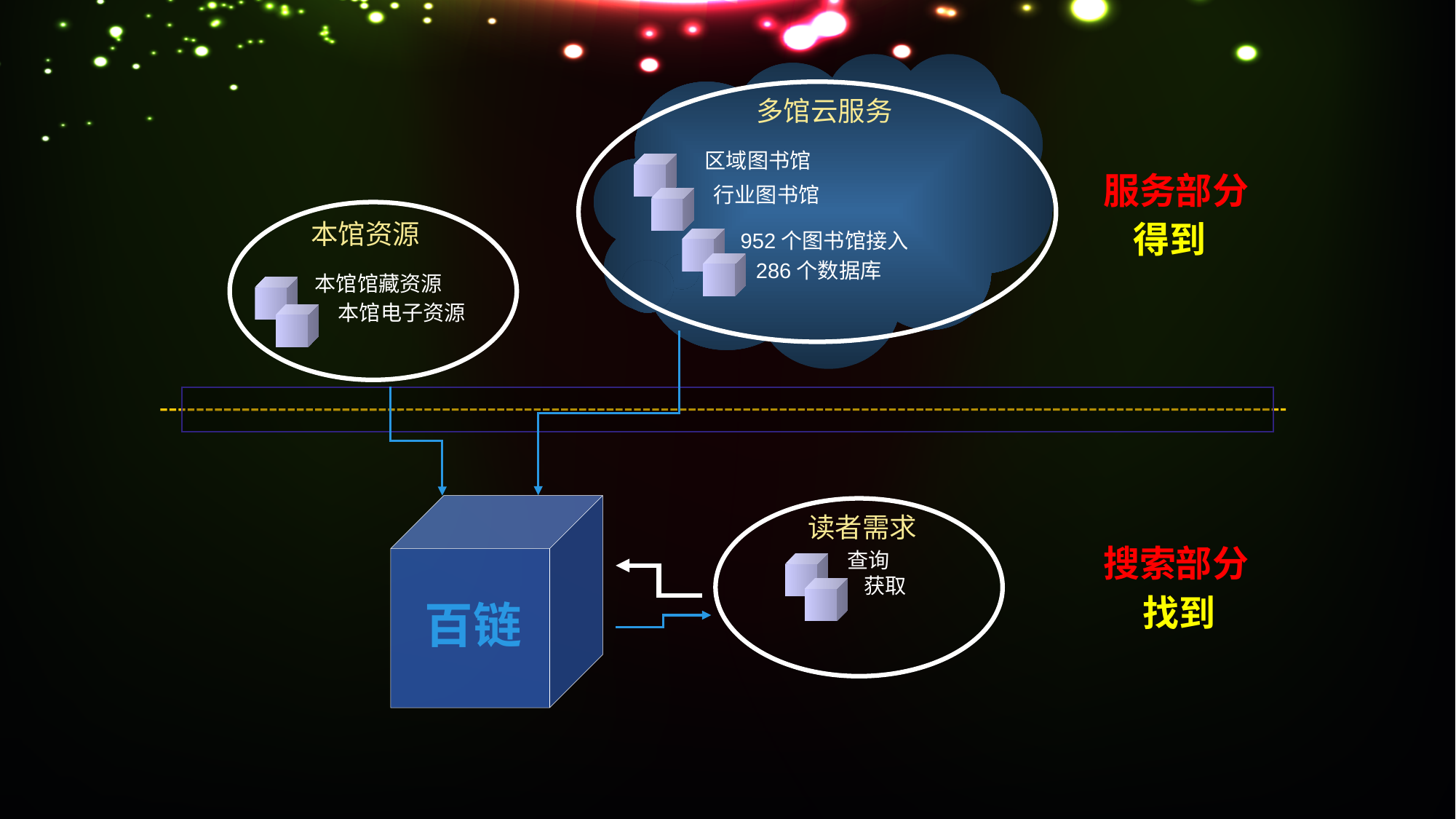

区域图书馆

行业图书馆

952个图书馆接入

286个数据库
多馆云服务
服务部分

本馆资源
本馆馆藏资源

本馆电子资源

得到

读者需求
搜索部分
查询

获取

百链
找到